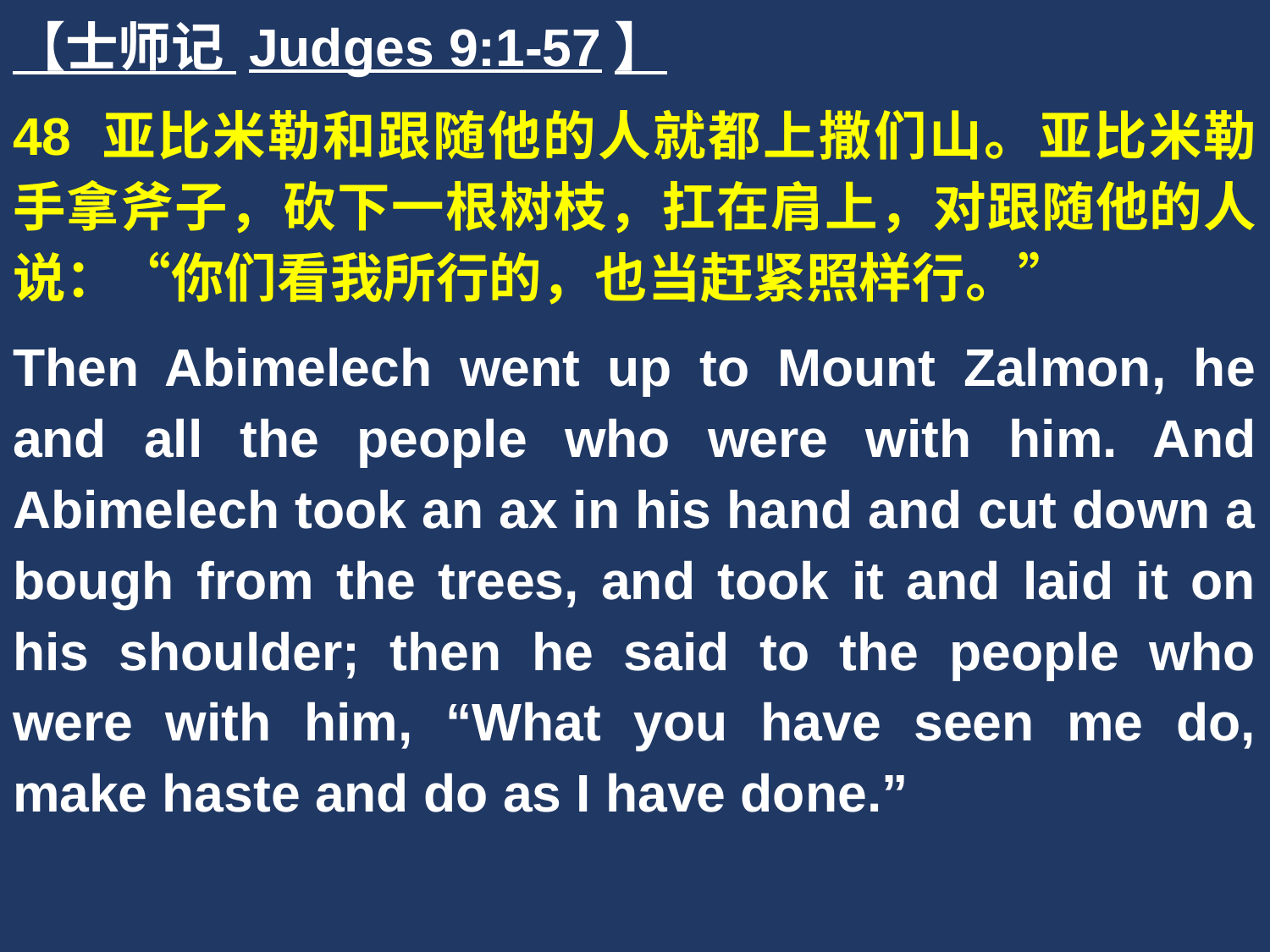

【士师记 Judges 9:1-57】
48 亚比米勒和跟随他的人就都上撒们山。亚比米勒手拿斧子，砍下一根树枝，扛在肩上，对跟随他的人说：“你们看我所行的，也当赶紧照样行。”
Then Abimelech went up to Mount Zalmon, he and all the people who were with him. And Abimelech took an ax in his hand and cut down a bough from the trees, and took it and laid it on his shoulder; then he said to the people who were with him, “What you have seen me do, make haste and do as I have done.”